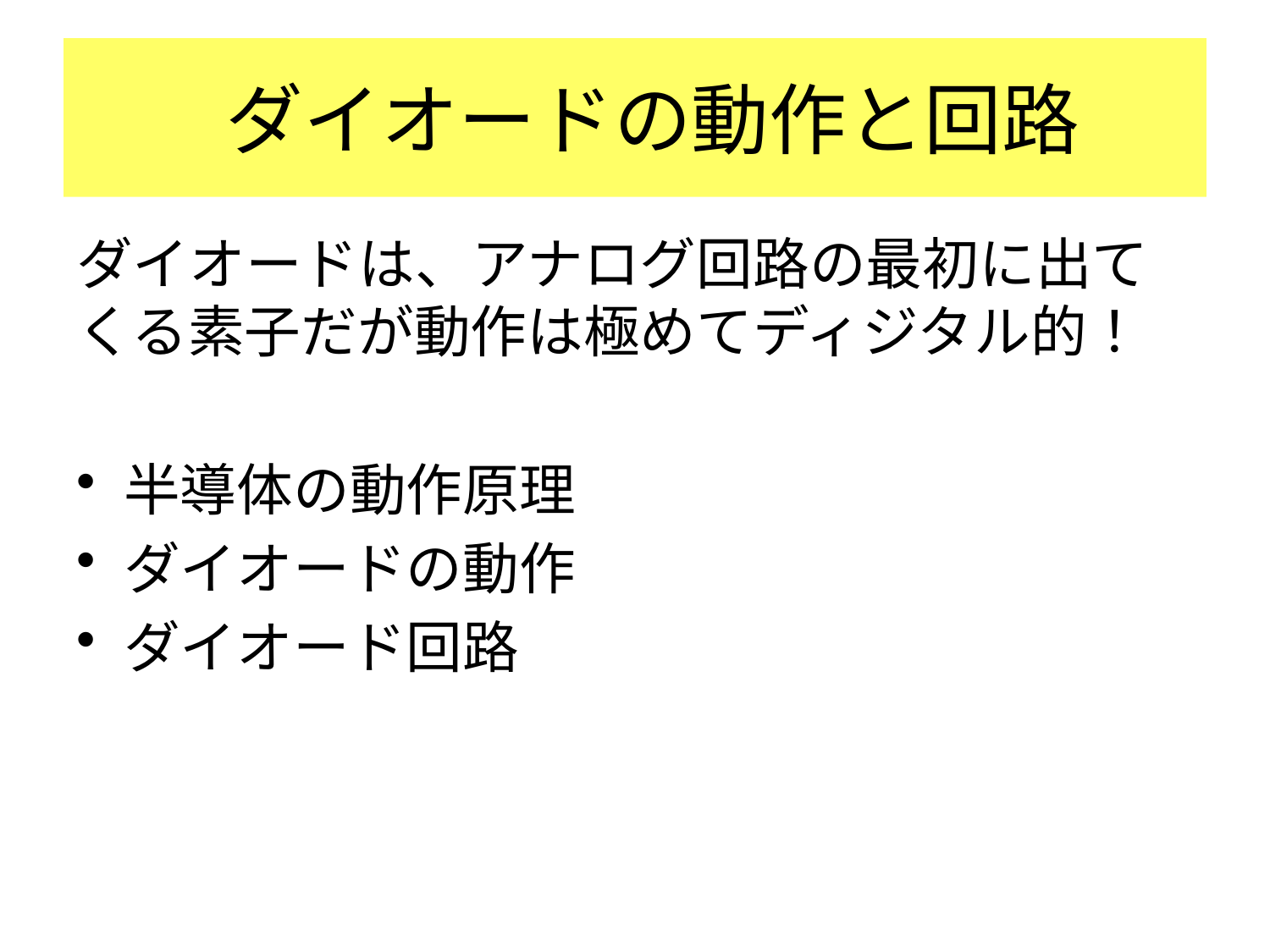

# ダイオードの動作と回路
ダイオードは、アナログ回路の最初に出てくる素子だが動作は極めてディジタル的！

半導体の動作原理
ダイオードの動作
ダイオード回路